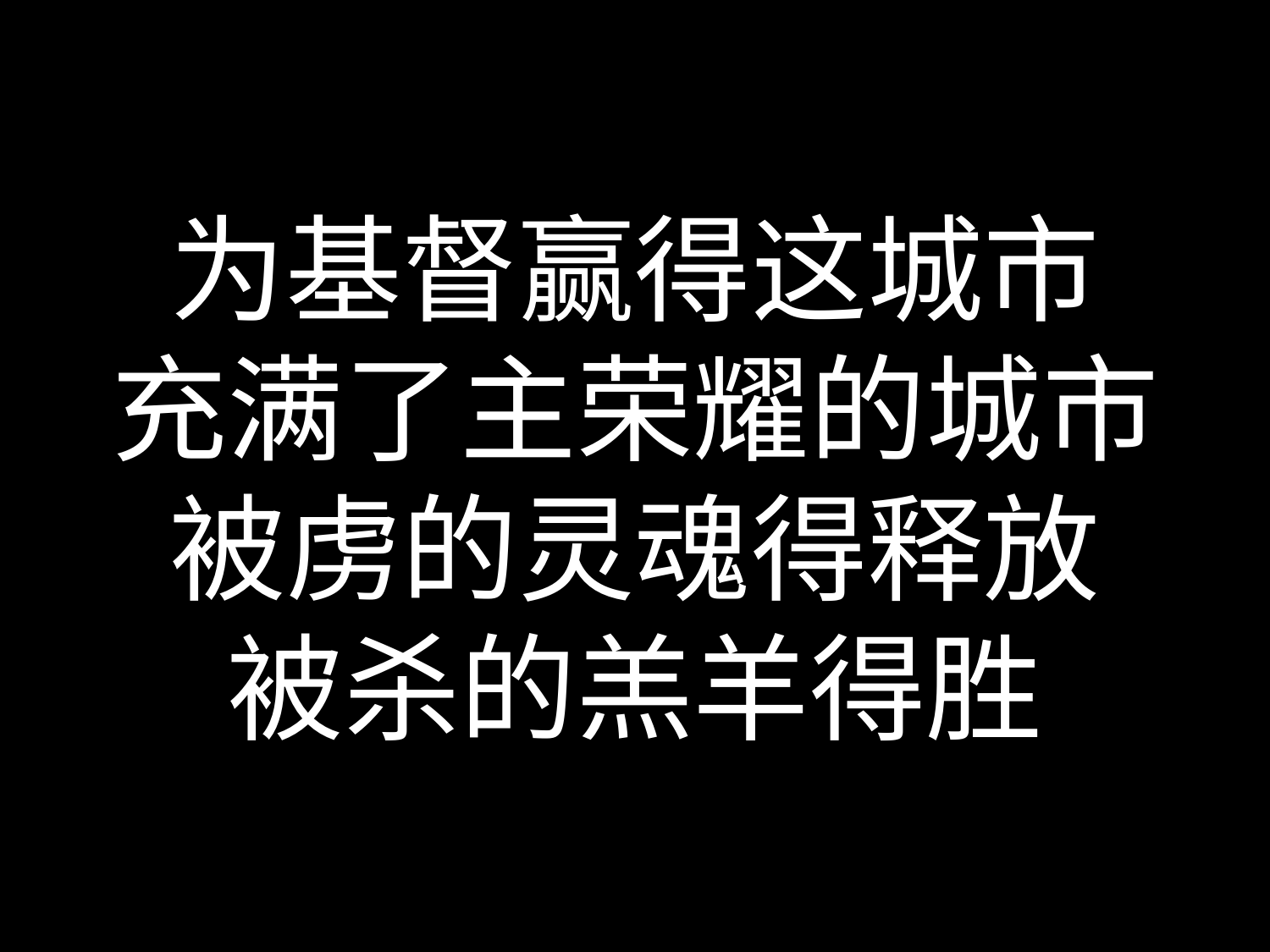

# 为基督赢得这城市 充满了主荣耀的城市 被虏的灵魂得释放 被杀的羔羊得胜